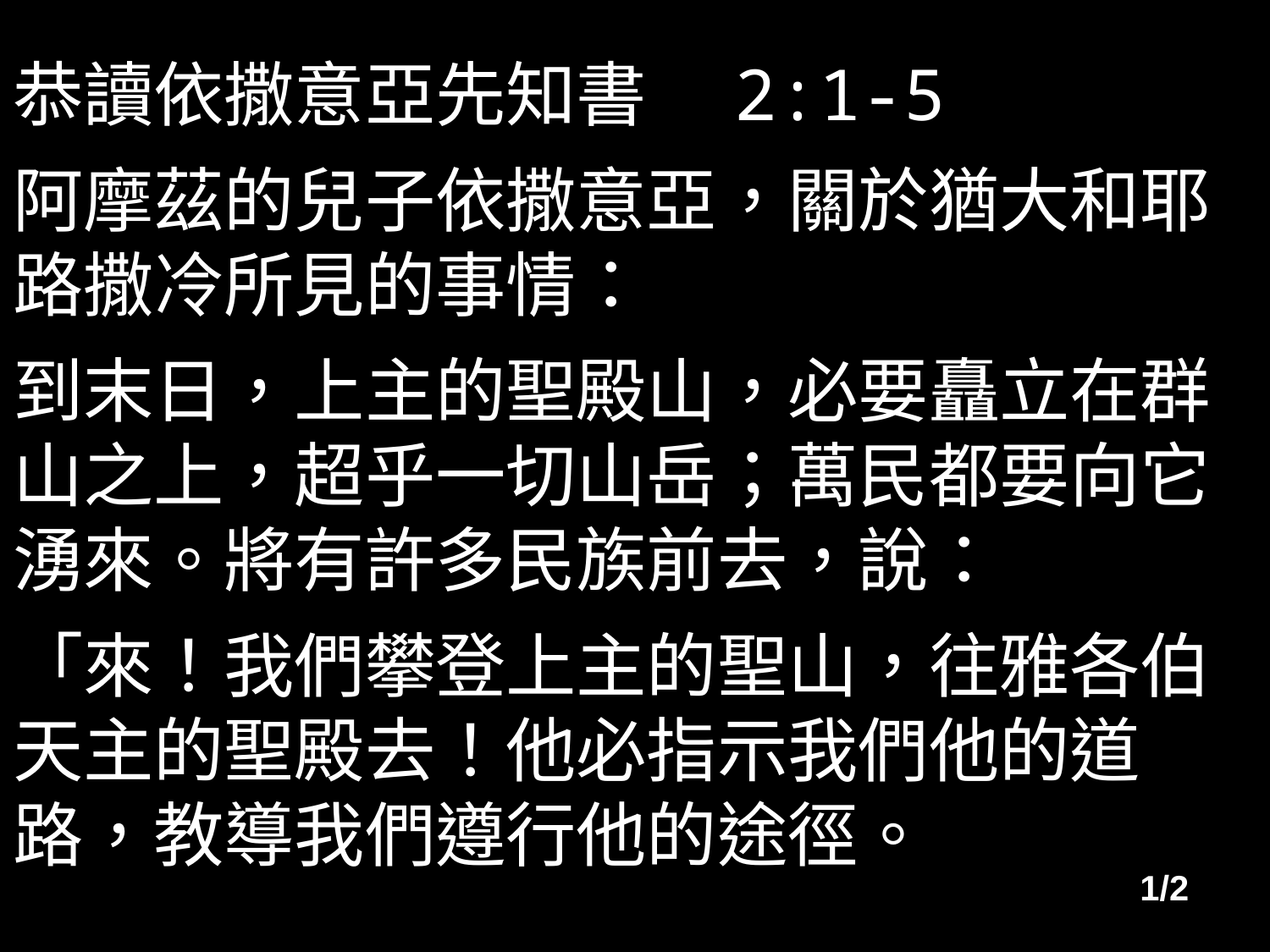

恭讀依撒意亞先知書　2:1-5
阿摩茲的兒子依撒意亞，關於猶大和耶路撒冷所見的事情：
到末日，上主的聖殿山，必要矗立在群山之上，超乎一切山岳；萬民都要向它湧來。將有許多民族前去，說：
「來！我們攀登上主的聖山，往雅各伯天主的聖殿去！他必指示我們他的道路，教導我們遵行他的途徑。
1/2